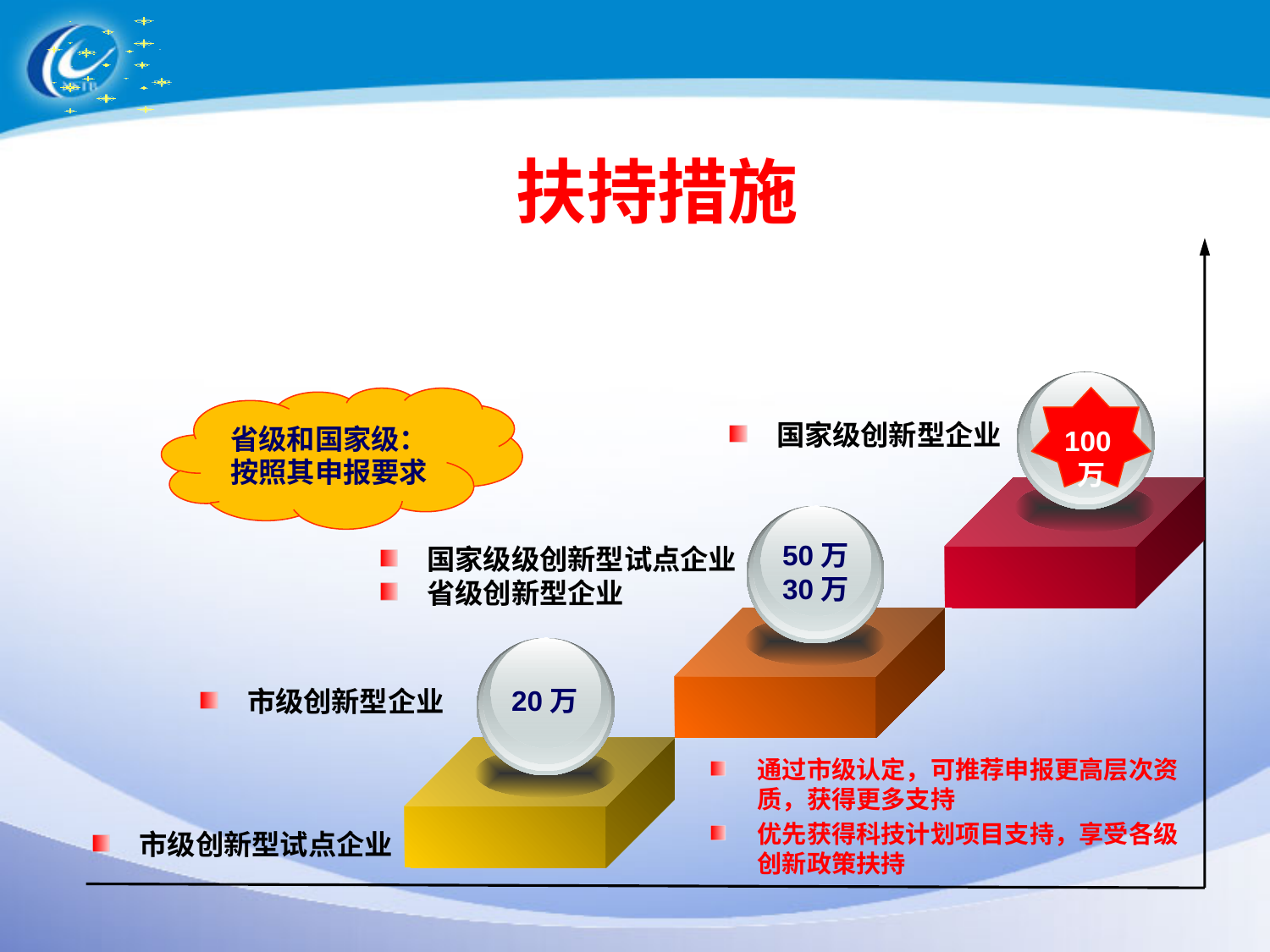

100万

国家级级创新型试点企业
省级创新型企业

市级创新型企业

市级创新型试点企业

国家级创新型企业
50万
30万
20万

100万
省级和国家级：按照其申报要求
通过市级认定，可推荐申报更高层次资质，获得更多支持
优先获得科技计划项目支持，享受各级创新政策扶持
# 扶持措施